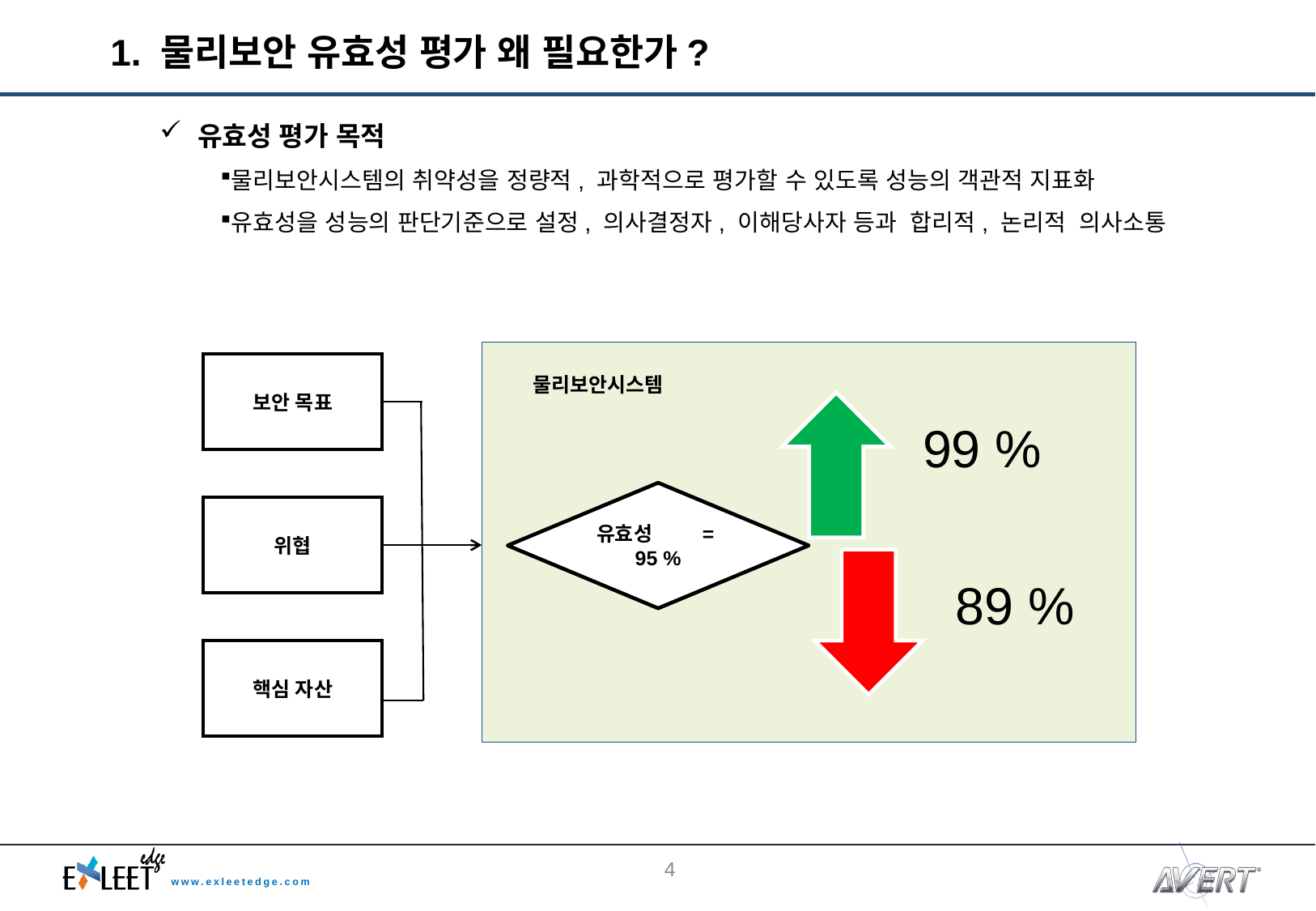

# 1. 물리보안 유효성 평가 왜 필요한가?
1. 물리보안 유효성 평가 왜 필요한가?
유효성 평가 목적
물리보안시스템의 취약성을 정량적, 과학적으로 평가할 수 있도록 성능의 객관적 지표화
유효성을 성능의 판단기준으로 설정, 의사결정자, 이해당사자 등과  합리적, 논리적  의사소통

보안 목표
위협
핵심 자산
물리보안시스템
유효성        =  95 %
99 %
89 %
4